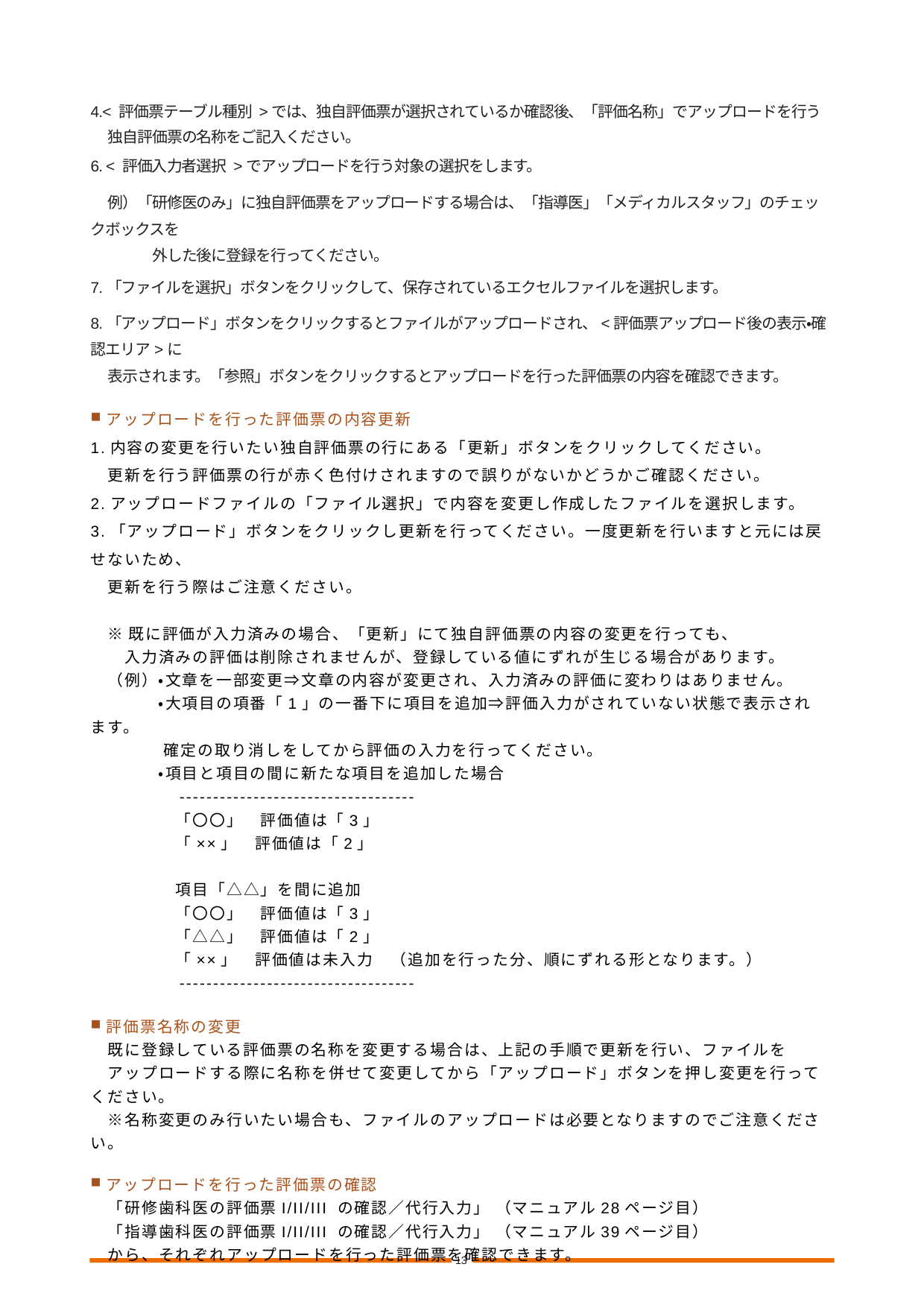

4.< 評価票テーブル種別 >では、独自評価票が選択されているか確認後、「評価名称」でアップロードを行う
	独自評価票の名称をご記入ください。
6. < 評価入力者選択 >でアップロードを行う対象の選択をします。
	例）「研修医のみ」に独自評価票をアップロードする場合は、「指導医」「メディカルスタッフ」のチェックボックスを
	　　　外した後に登録を行ってください。
7.「ファイルを選択」ボタンをクリックして、保存されているエクセルファイルを選択します。
8.「アップロード」ボタンをクリックするとファイルがアップロードされ、<評価票アップロード後の表示・確認エリア>に
	表示されます。「参照」ボタンをクリックするとアップロードを行った評価票の内容を確認できます。

アップロードを行った評価票の内容更新
1.内容の変更を行いたい独自評価票の行にある「更新」ボタンをクリックしてください。
	更新を行う評価票の行が赤く色付けされますので誤りがないかどうかご確認ください。
2.アップロードファイルの「ファイル選択」で内容を変更し作成したファイルを選択します。
3.「アップロード」ボタンをクリックし更新を行ってください。一度更新を行いますと元には戻せないため、
	更新を行う際はご注意ください。

	※既に評価が入力済みの場合、「更新」にて独自評価票の内容の変更を行っても、
	　入力済みの評価は削除されませんが、登録している値にずれが生じる場合があります。
　（例）・文章を一部変更⇒文章の内容が変更され、入力済みの評価に変わりはありません。
　　　　・大項目の項番「1」の一番下に項目を追加⇒評価入力がされていない状態で表示されます。
　　　　 確定の取り消しをしてから評価の入力を行ってください。
　　　　・項目と項目の間に新たな項目を追加した場合
　　　　　-----------------------------------
　　　　　「〇〇」　評価値は「3」
　　　　　「××」　評価値は「2」

　　　　　項目「△△」を間に追加
　　　　　「〇〇」　評価値は「3」
　　　　　「△△」　評価値は「2」
　　　　　「××」　評価値は未入力　（追加を行った分、順にずれる形となります。）
　　　　　-----------------------------------

評価票名称の変更
	既に登録している評価票の名称を変更する場合は、上記の手順で更新を行い、ファイルを
	アップロードする際に名称を併せて変更してから「アップロード」ボタンを押し変更を行ってください。
	※名称変更のみ行いたい場合も、ファイルのアップロードは必要となりますのでご注意ください。

アップロードを行った評価票の確認
	「研修歯科医の評価票I/II/III の確認／代行入力」 （マニュアル28ページ目）
	「指導歯科医の評価票I/II/III の確認／代行入力」 （マニュアル39ページ目）
	から、それぞれアップロードを行った評価票を確認できます。
13